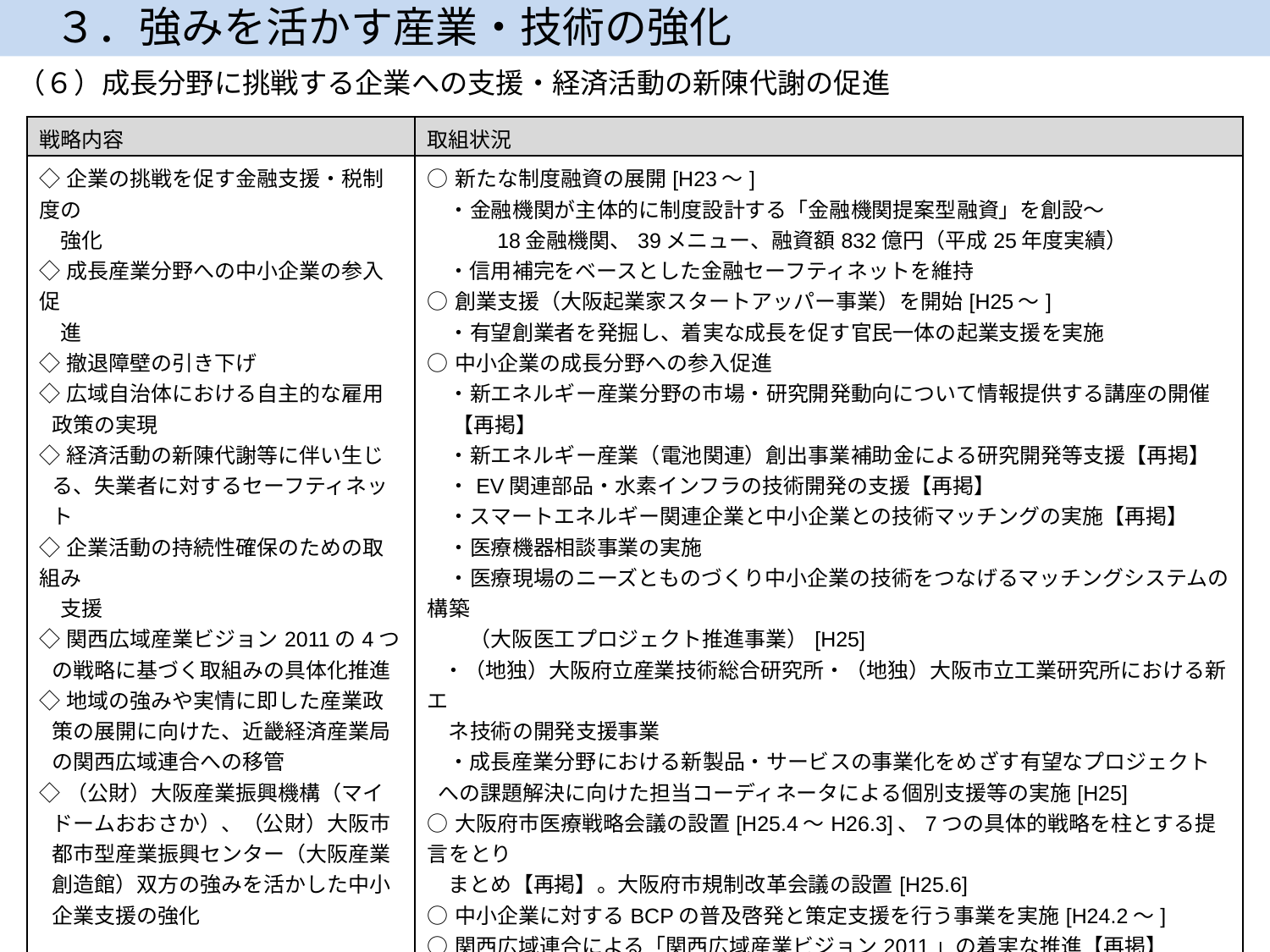

３．強みを活かす産業・技術の強化
（６）成長分野に挑戦する企業への支援・経済活動の新陳代謝の促進
| 戦略内容 | 取組状況 |
| --- | --- |
| ◇企業の挑戦を促す金融支援・税制度の 　強化 ◇成長産業分野への中小企業の参入促 　進 ◇撤退障壁の引き下げ ◇広域自治体における自主的な雇用政策の実現 ◇経済活動の新陳代謝等に伴い生じる、失業者に対するセーフティネット ◇企業活動の持続性確保のための取組み 　支援 ◇関西広域産業ビジョン2011の4つの戦略に基づく取組みの具体化推進 ◇地域の強みや実情に即した産業政策の展開に向けた、近畿経済産業局の関西広域連合への移管 ◇（公財）大阪産業振興機構（マイドームおおさか）、（公財）大阪市都市型産業振興センター（大阪産業創造館）双方の強みを活かした中小企業支援の強化 | ○新たな制度融資の展開[H23～] 　・金融機関が主体的に制度設計する「金融機関提案型融資」を創設～ 　　　18金融機関、39メニュー、融資額832億円（平成25年度実績） 　・信用補完をベースとした金融セーフティネットを維持 ○創業支援（大阪起業家スタートアッパー事業）を開始[H25～] 　・有望創業者を発掘し、着実な成長を促す官民一体の起業支援を実施 ○中小企業の成長分野への参入促進 　・新エネルギー産業分野の市場・研究開発動向について情報提供する講座の開催【再掲】 　・新エネルギー産業（電池関連）創出事業補助金による研究開発等支援【再掲】 　・EV関連部品・水素インフラの技術開発の支援【再掲】 　・スマートエネルギー関連企業と中小企業との技術マッチングの実施【再掲】 　・医療機器相談事業の実施 　・医療現場のニーズとものづくり中小企業の技術をつなげるマッチングシステムの構築 　　（大阪医工プロジェクト推進事業）[H25] ・（地独）大阪府立産業技術総合研究所・（地独）大阪市立工業研究所における新エ 　ネ技術の開発支援事業 　・成長産業分野における新製品・サービスの事業化をめざす有望なプロジェクトへの課題解決に向けた担当コーディネータによる個別支援等の実施[H25] ○大阪府市医療戦略会議の設置[H25.4～H26.3]、7つの具体的戦略を柱とする提言をとり 　まとめ【再掲】。大阪府市規制改革会議の設置[H25.6] ○中小企業に対するBCPの普及啓発と策定支援を行う事業を実施[H24.2～] ○関西広域連合による「関西広域産業ビジョン2011」の着実な推進【再掲】 　・ビジョンに基づく具体的な取組みを構成団体と共に実施 ○関西広域連合に国出先機関対策委員会設置[H22.12]、国出先機関対策プロジェクトチー　 　ムの設置［H23.6］ ○「国の特定地方行政機関の事務等の移譲に関する法律案」の閣議決定[H24.11] ○（公財）大阪産業振興機構（マイドームおおさか）・（公財）大阪市都市型産業振興センター（大阪産業創造館）において連携推進会議を設置[H25.6] |